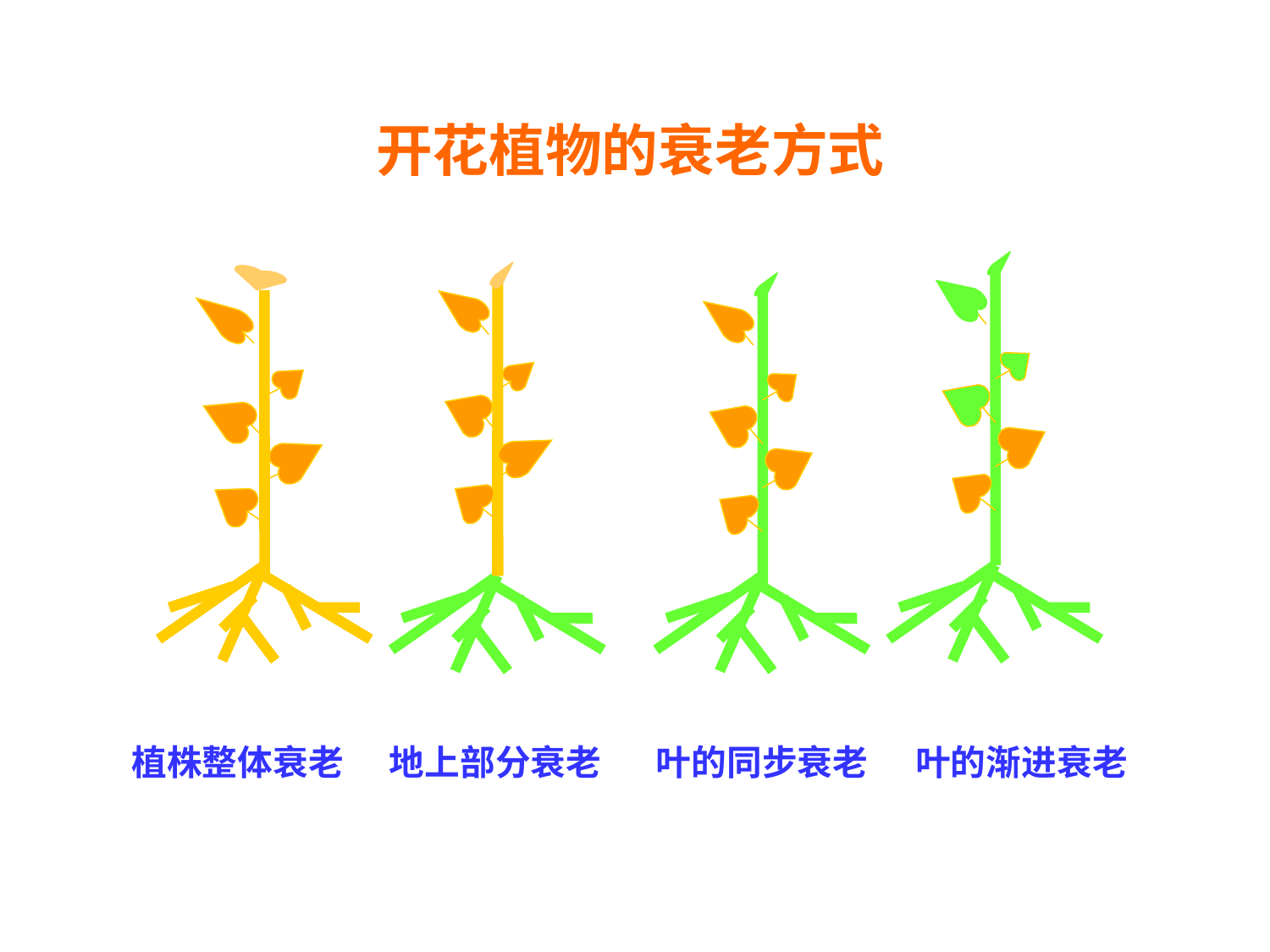

开花植物的衰老方式

植株整体衰老
地上部分衰老
叶的同步衰老
叶的渐进衰老